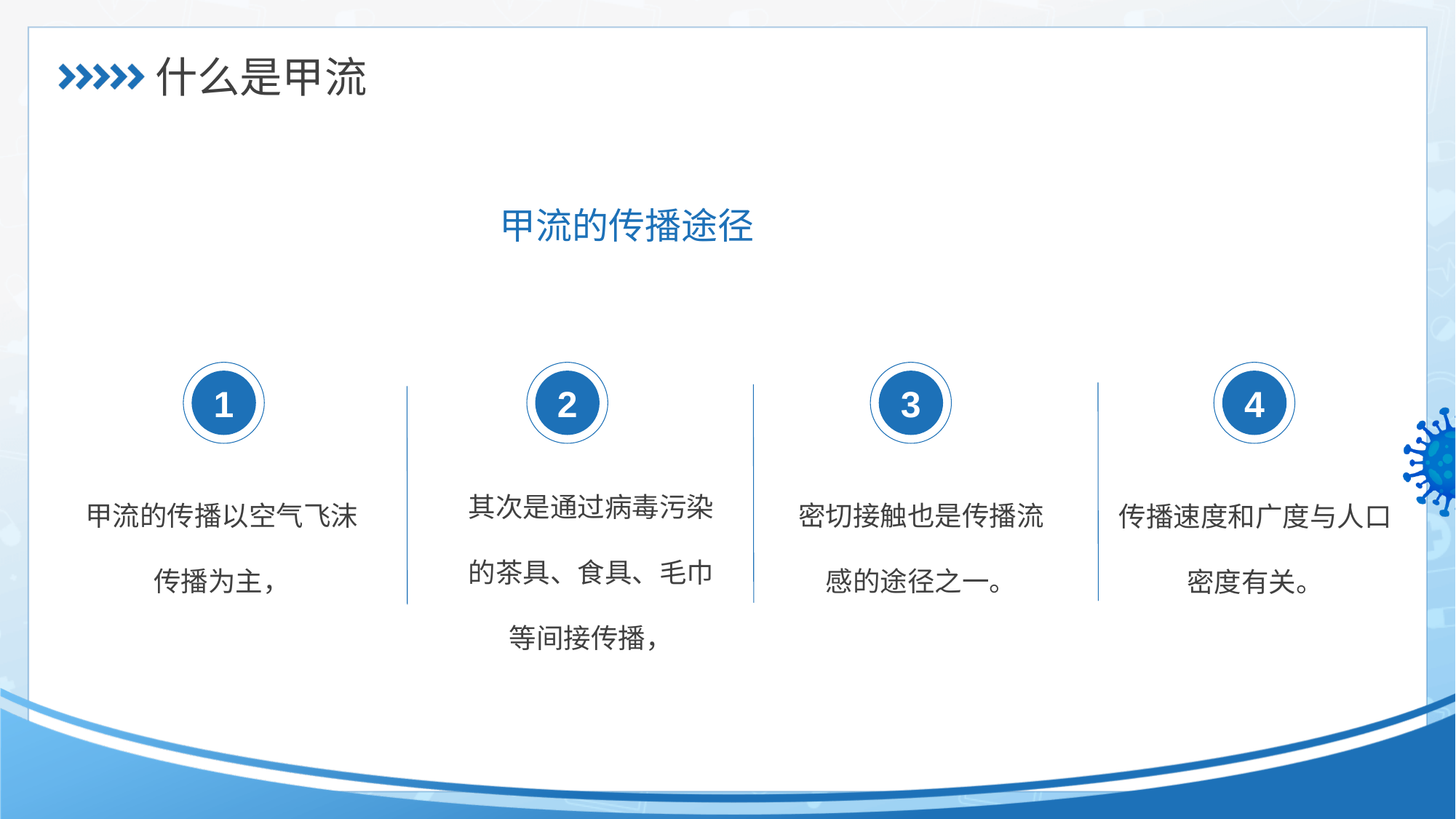

甲流的传播途径

1

2

3

4
其次是通过病毒污染的茶具、食具、毛巾等间接传播，
甲流的传播以空气飞沫传播为主，
密切接触也是传播流感的途径之一。
传播速度和广度与人口密度有关。